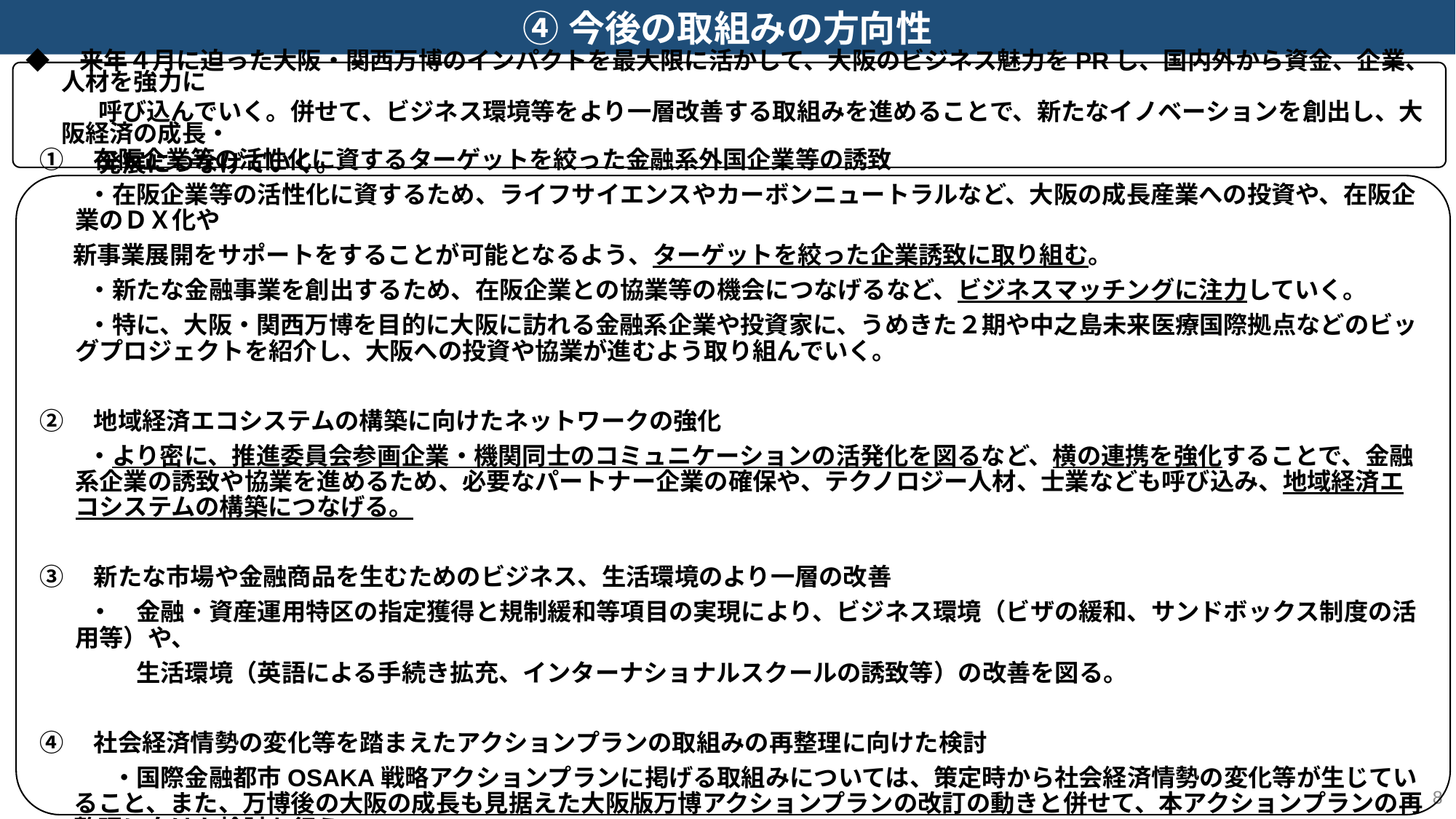

④今後の取組みの方向性
◆　来年４月に迫った大阪・関西万博のインパクトを最大限に活かして、大阪のビジネス魅力をPRし、国内外から資金、企業、人材を強力に
　　　呼び込んでいく。併せて、ビジネス環境等をより一層改善する取組みを進めることで、新たなイノベーションを創出し、大阪経済の成長・
　　　発展につなげていく。
①　在阪企業等の活性化に資するターゲットを絞った金融系外国企業等の誘致
　　・在阪企業等の活性化に資するため、ライフサイエンスやカーボンニュートラルなど、大阪の成長産業への投資や、在阪企業のＤＸ化や
     新事業展開をサポートをすることが可能となるよう、ターゲットを絞った企業誘致に取り組む。
　　・新たな金融事業を創出するため、在阪企業との協業等の機会につなげるなど、ビジネスマッチングに注力していく。
　　・特に、大阪・関西万博を目的に大阪に訪れる金融系企業や投資家に、うめきた２期や中之島未来医療国際拠点などのビッグプロジェクトを紹介し、大阪への投資や協業が進むよう取り組んでいく。

②　地域経済エコシステムの構築に向けたネットワークの強化
　　・より密に、推進委員会参画企業・機関同士のコミュニケーションの活発化を図るなど、横の連携を強化することで、金融系企業の誘致や協業を進めるため、必要なパートナー企業の確保や、テクノロジー人材、士業なども呼び込み、地域経済エコシステムの構築につなげる。

③　新たな市場や金融商品を生むためのビジネス、生活環境のより一層の改善
　　・　金融・資産運用特区の指定獲得と規制緩和等項目の実現により、ビジネス環境（ビザの緩和、サンドボックス制度の活用等）や、
　　　　生活環境（英語による手続き拡充、インターナショナルスクールの誘致等）の改善を図る。

④　社会経済情勢の変化等を踏まえたアクションプランの取組みの再整理に向けた検討
　　　・国際金融都市OSAKA戦略アクションプランに掲げる取組みについては、策定時から社会経済情勢の変化等が生じていること、また、万博後の大阪の成長も見据えた大阪版万博アクションプランの改訂の動きと併せて、本アクションプランの再整理に向けた検討を行う。
8